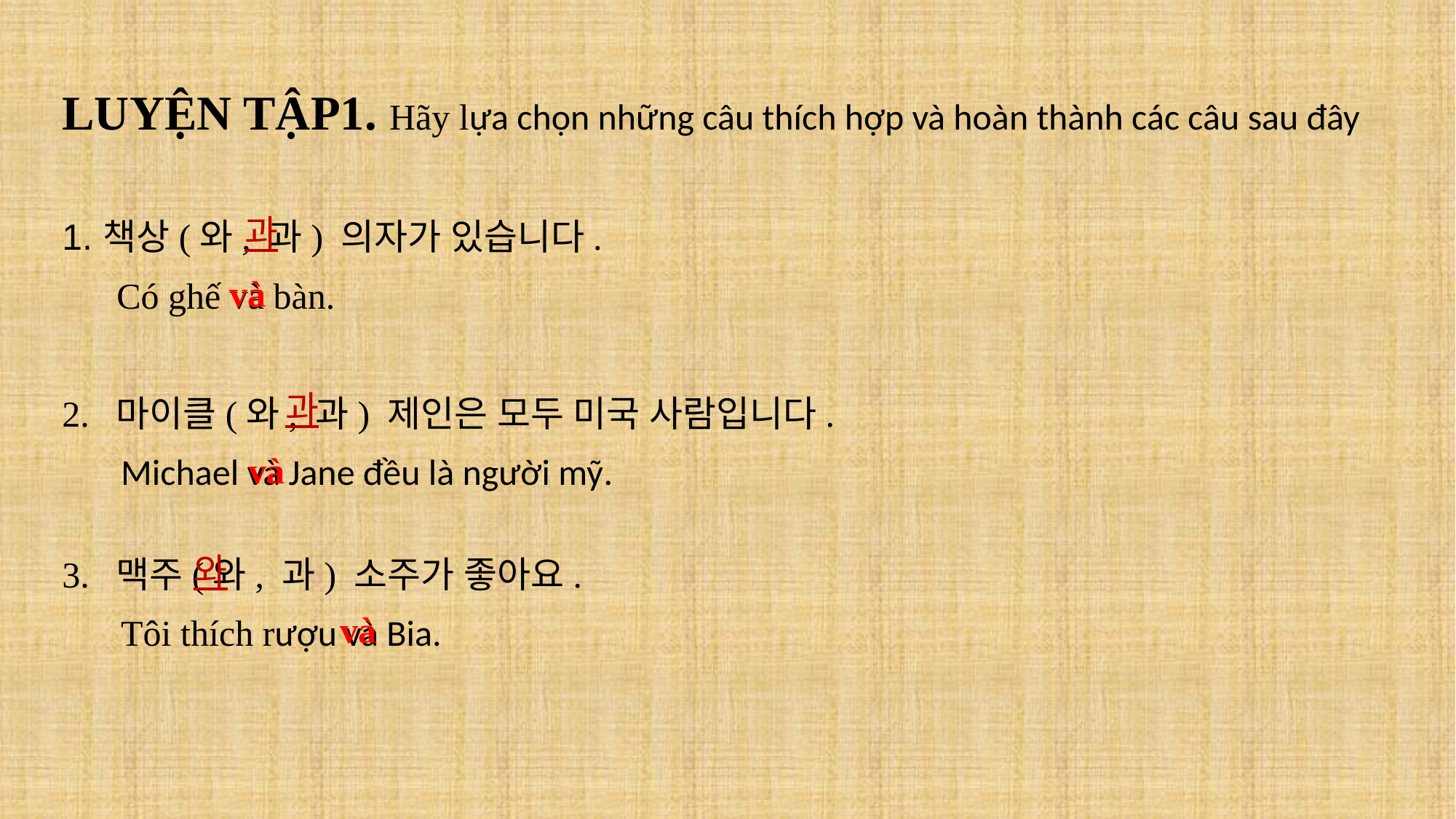

LUYỆN TẬP1. Hãy lựa chọn những câu thích hợp và hoàn thành các câu sau đây

책상(와, 과) 의자가 있습니다.
      Có ghế và bàn.

2.  마이클(와, 과) 제인은 모두 미국 사람입니다.
Michael và Jane đều là người mỹ.

3.  맥주(와, 과) 소주가 좋아요.
Tôi thích rượu và Bia.

과
và
과
và
와
và